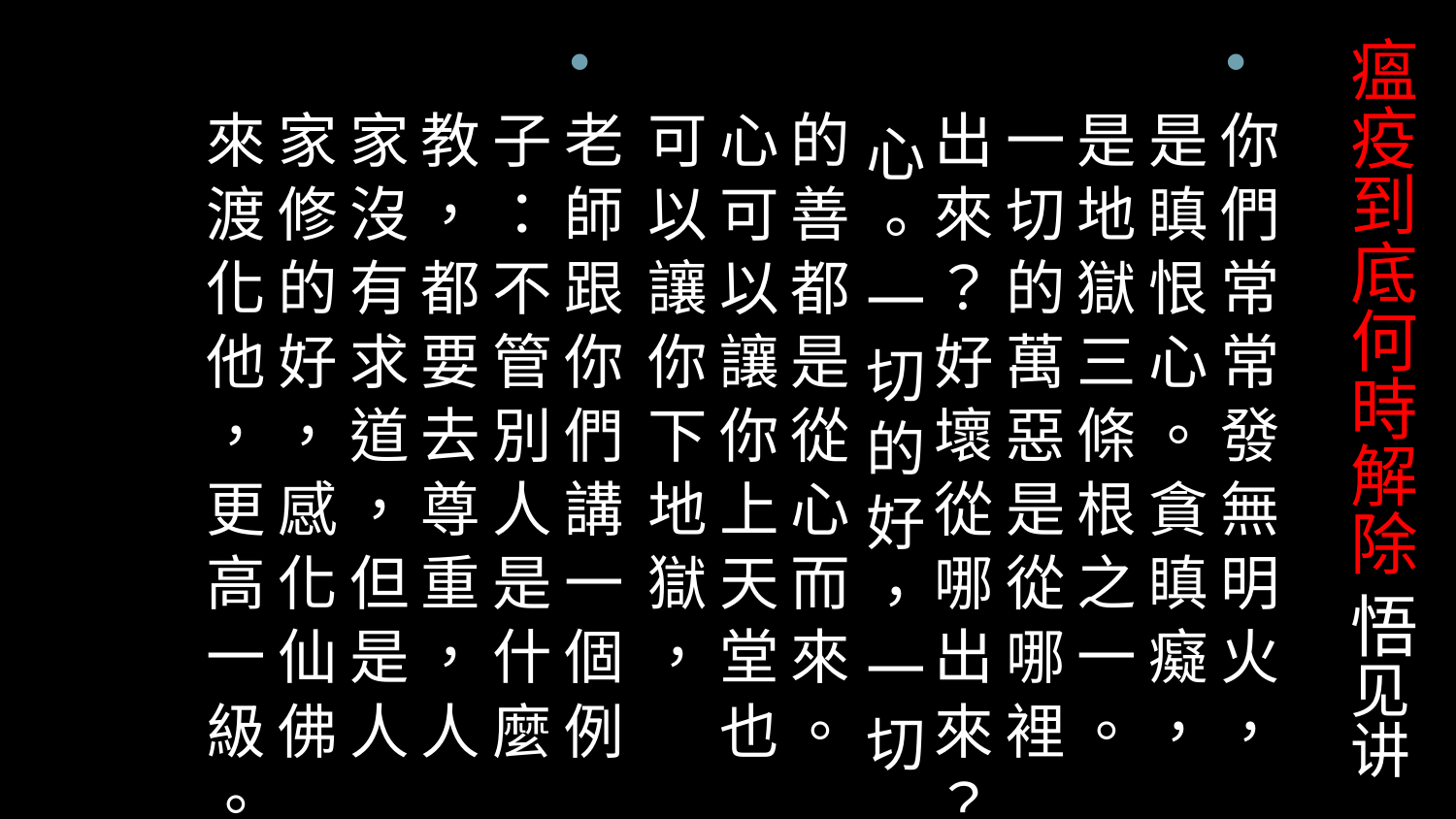

# 瘟疫到底何時解除 悟见讲
你 們 常 常 發 無 明 火 ， 是 瞋 恨 心 。 貪 瞋 癡 ， 是 地 獄 三 條 根 之 一 。 一 切 的 萬 惡 是 從 哪 裡 出 來 ？ 好 壞 從 哪 出 來 ？ 心 。 一 切 的 好 ， 一 切 的 善 都 是 從 心 而 來 。 心 可 以 讓 你 上 天 堂 也 可 以 讓 你 下 地 獄 ，
老 師 跟 你 們 講 一 個 例 子 ： 不 管 別 人 是 什 麼 教 ， 都 要 去 尊 重 ， 人 家 沒 有 求 道 ， 但 是 人 家 修 的 好 ， 感 化 仙 佛 來 渡 化 他 ， 更 高 一 級 。